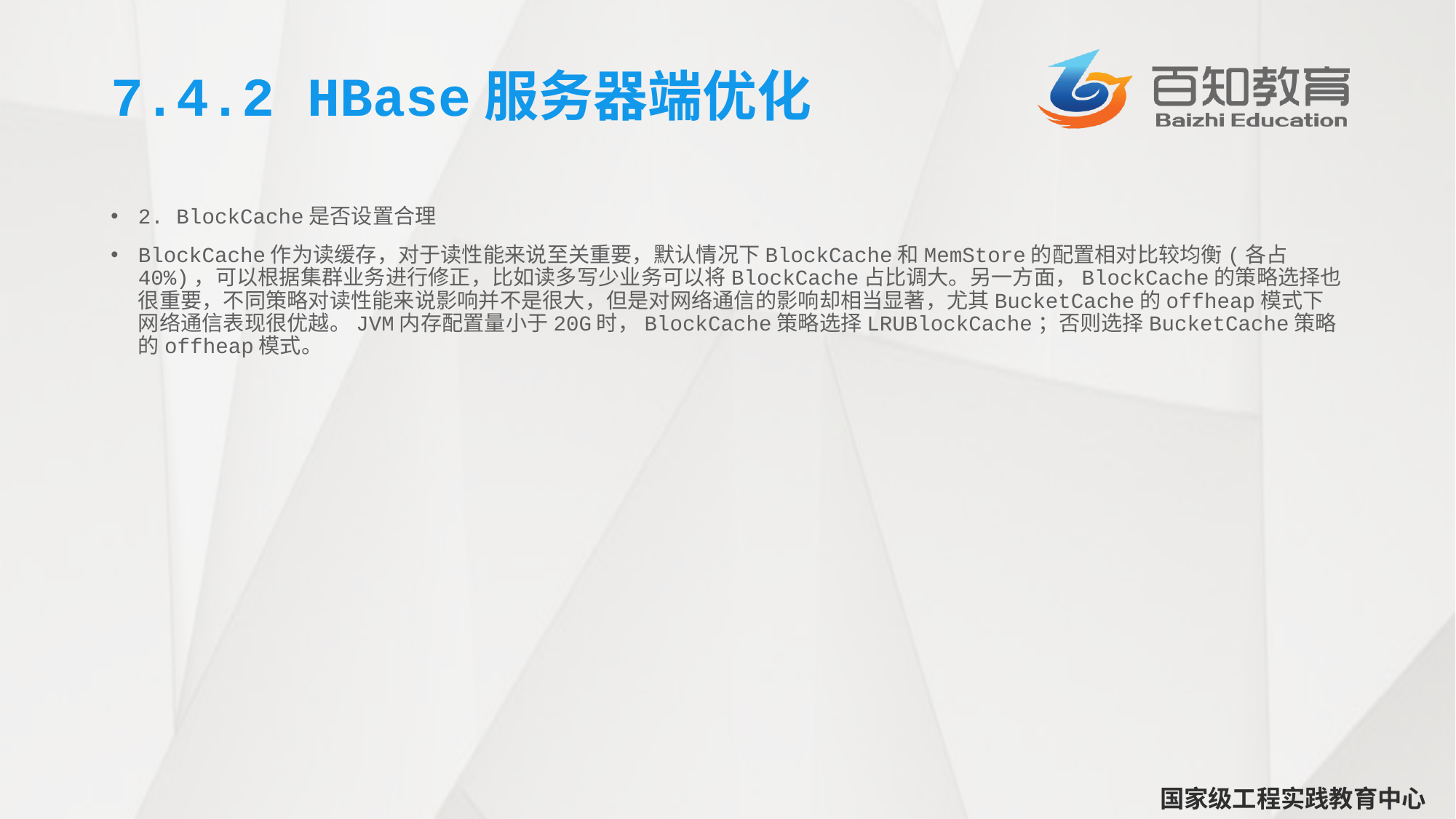

# 7.4.2 HBase服务器端优化
2. BlockCache是否设置合理
BlockCache作为读缓存，对于读性能来说至关重要，默认情况下BlockCache和MemStore的配置相对比较均衡(各占40%)，可以根据集群业务进行修正，比如读多写少业务可以将BlockCache占比调大。另一方面，BlockCache的策略选择也很重要，不同策略对读性能来说影响并不是很大，但是对网络通信的影响却相当显著，尤其BucketCache的offheap模式下网络通信表现很优越。JVM内存配置量小于20G时，BlockCache策略选择LRUBlockCache；否则选择BucketCache策略的offheap模式。